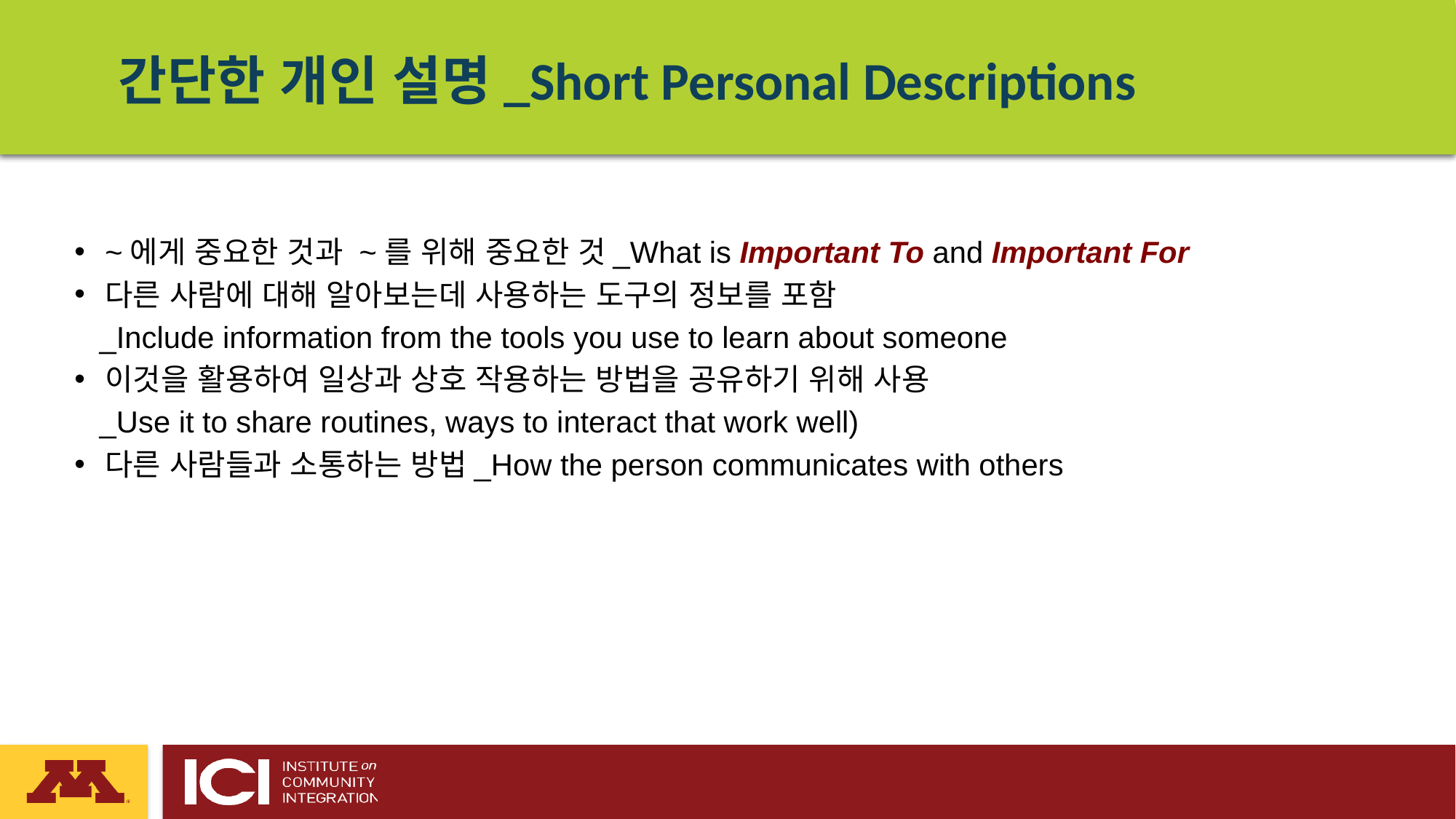

# 간단한 개인 설명_Short Personal Descriptions
~에게 중요한 것과 ~를 위해 중요한 것_What is Important To and Important For
다른 사람에 대해 알아보는데 사용하는 도구의 정보를 포함
   _Include information from the tools you use to learn about someone
이것을 활용하여 일상과 상호 작용하는 방법을 공유하기 위해 사용
   _Use it to share routines, ways to interact that work well)
다른 사람들과 소통하는 방법_How the person communicates with others